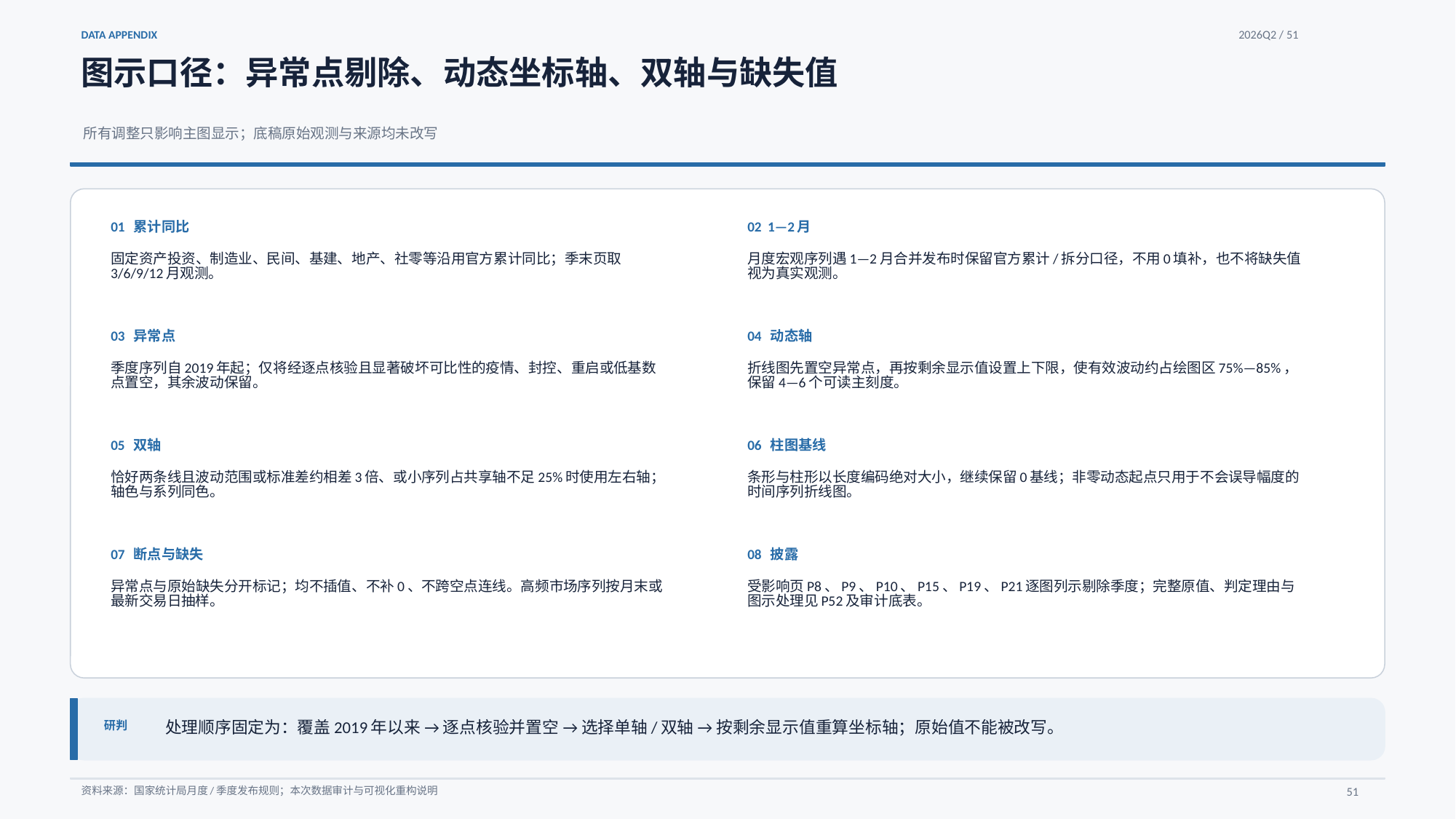

DATA APPENDIX
2026Q2 / 51
图示口径：异常点剔除、动态坐标轴、双轴与缺失值
所有调整只影响主图显示；底稿原始观测与来源均未改写

01  累计同比
02  1—2月
固定资产投资、制造业、民间、基建、地产、社零等沿用官方累计同比；季末页取3/6/9/12月观测。
月度宏观序列遇1—2月合并发布时保留官方累计/拆分口径，不用0填补，也不将缺失值视为真实观测。
03  异常点
04  动态轴
季度序列自2019年起；仅将经逐点核验且显著破坏可比性的疫情、封控、重启或低基数点置空，其余波动保留。
折线图先置空异常点，再按剩余显示值设置上下限，使有效波动约占绘图区75%—85%，保留4—6个可读主刻度。
05  双轴
06  柱图基线
恰好两条线且波动范围或标准差约相差3倍、或小序列占共享轴不足25%时使用左右轴；轴色与系列同色。
条形与柱形以长度编码绝对大小，继续保留0基线；非零动态起点只用于不会误导幅度的时间序列折线图。
07  断点与缺失
08  披露
异常点与原始缺失分开标记；均不插值、不补0、不跨空点连线。高频市场序列按月末或最新交易日抽样。
受影响页P8、P9、P10、P15、P19、P21逐图列示剔除季度；完整原值、判定理由与图示处理见P52及审计底表。

处理顺序固定为：覆盖2019年以来 → 逐点核验并置空 → 选择单轴/双轴 → 按剩余显示值重算坐标轴；原始值不能被改写。
研判

资料来源：国家统计局月度/季度发布规则；本次数据审计与可视化重构说明
51